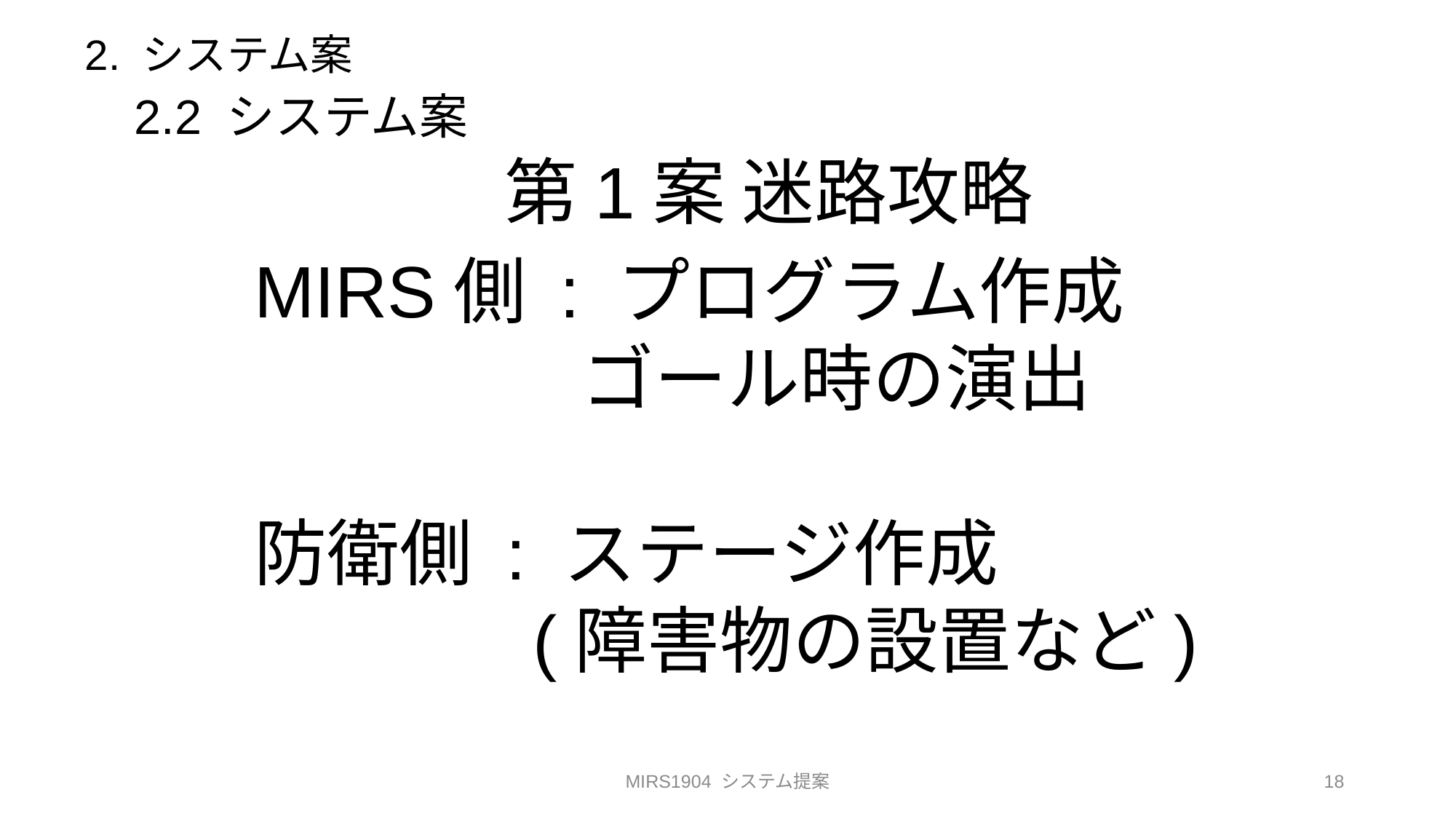

# 2. システム案
2.2 システム案
第1案 迷路攻略
MIRS側 : プログラム作成
			ゴール時の演出

防衛側 : ステージ作成
		   (障害物の設置など)
MIRS1904 システム提案
18